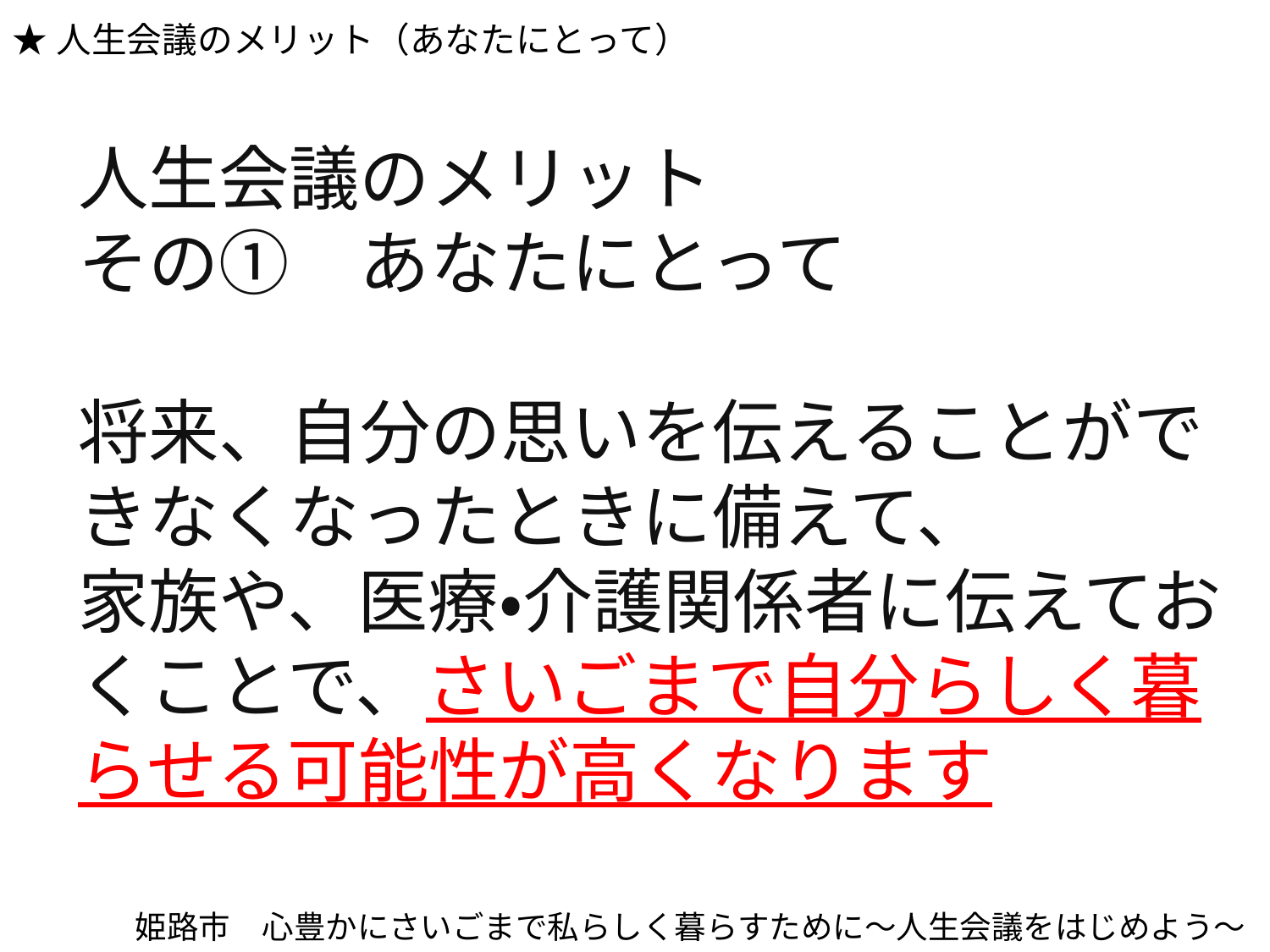

★人生会議のメリット（あなたにとって）
人生会議のメリット
その①　あなたにとって

将来、自分の思いを伝えることができなくなったときに備えて、
家族や、医療・介護関係者に伝えておくことで、さいごまで自分らしく暮らせる可能性が高くなります
姫路市　心豊かにさいごまで私らしく暮らすために～人生会議をはじめよう～